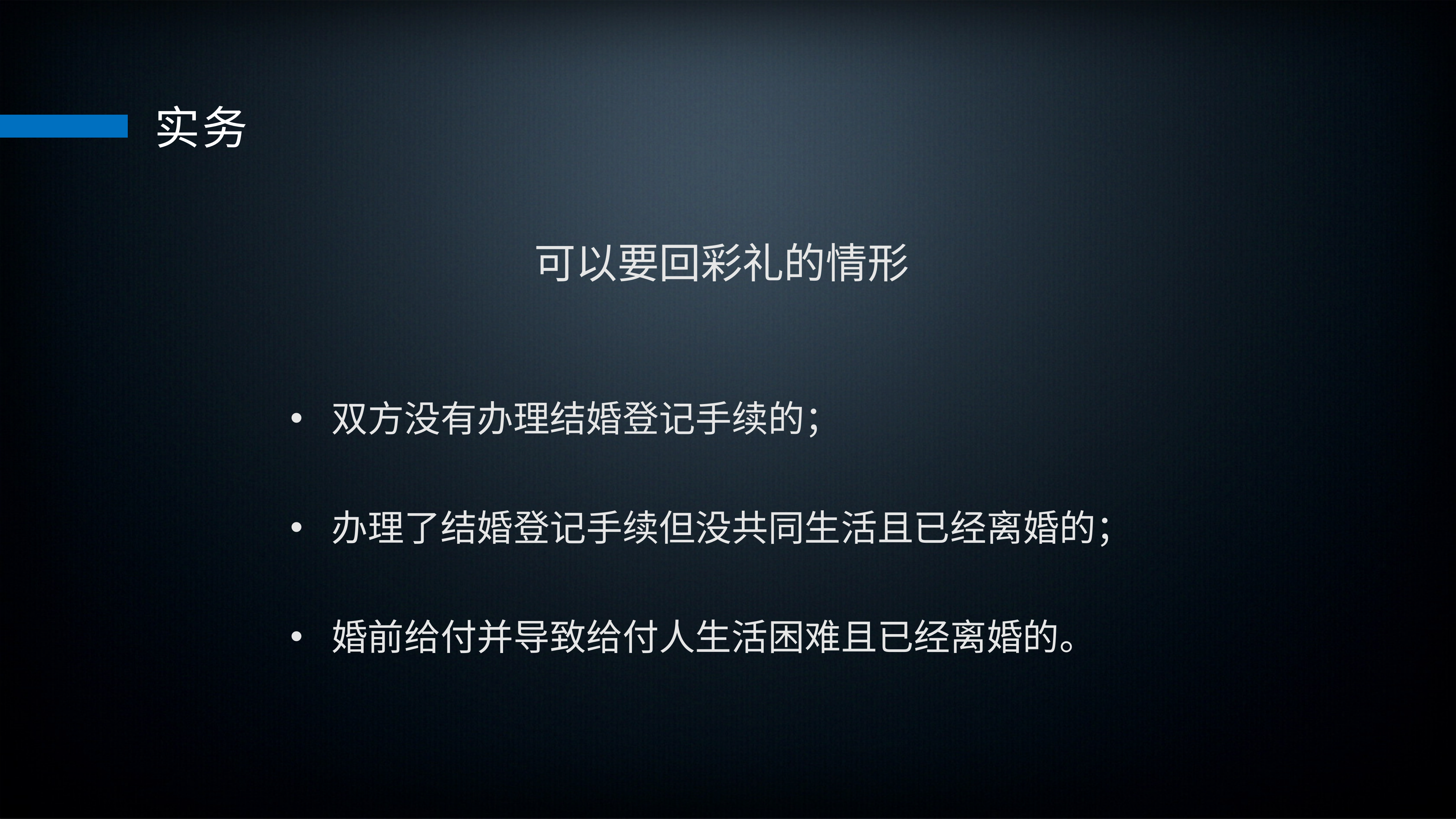

实务

可以要回彩礼的情形

双方没有办理结婚登记手续的；
办理了结婚登记手续但没共同生活且已经离婚的；
婚前给付并导致给付人生活困难且已经离婚的。